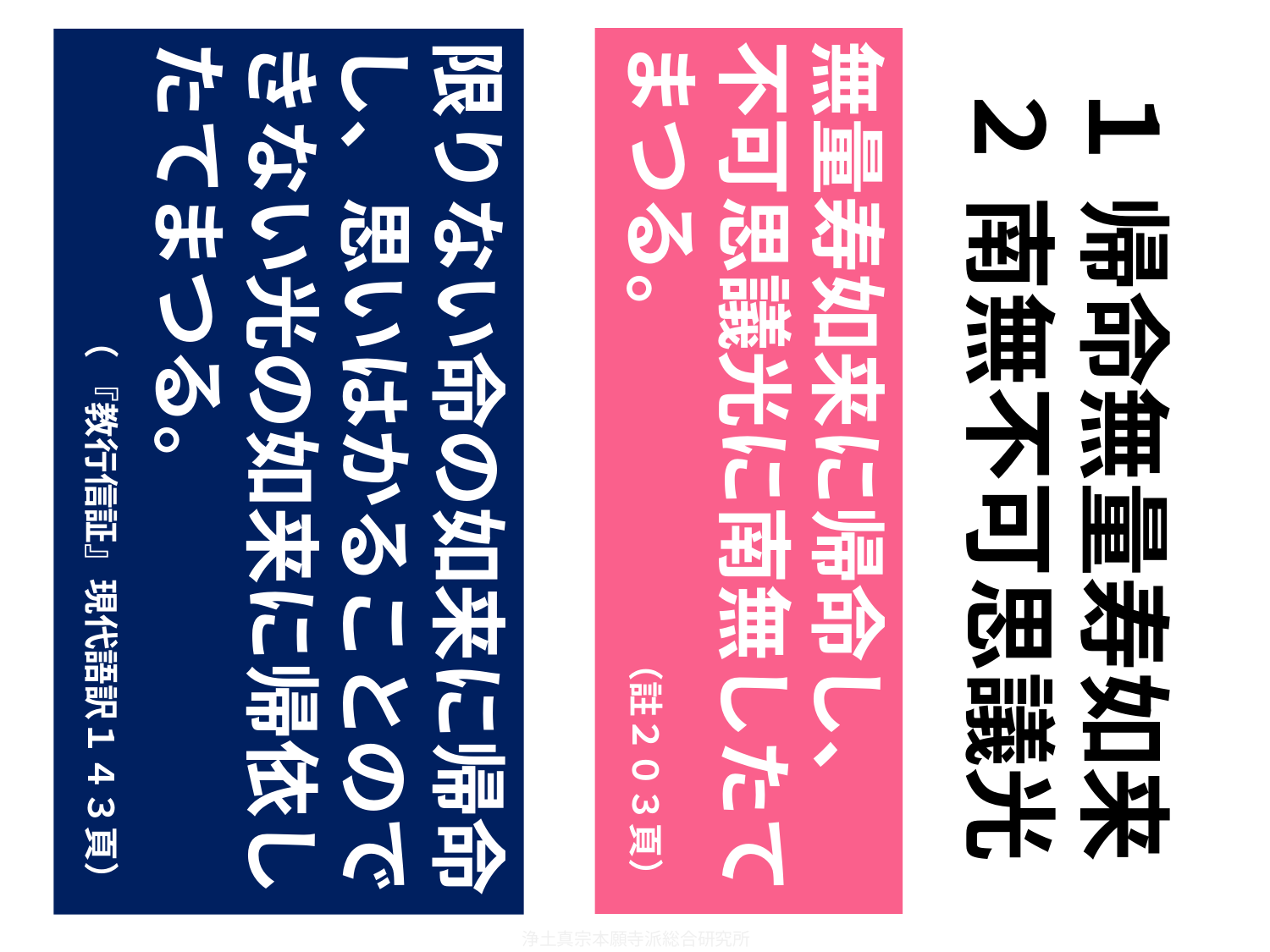

１ 帰命無量寿如来
２ 南無不可思議光
無量寿如来に帰命し、
不可思議光に南無したてまつる。　　　　　 （註２０３頁）
限りない命の如来に帰命し、思いはかることのできない光の如来に帰依したてまつる。
　　　　　　　　（ 『教行信証』現代語訳１４３頁）